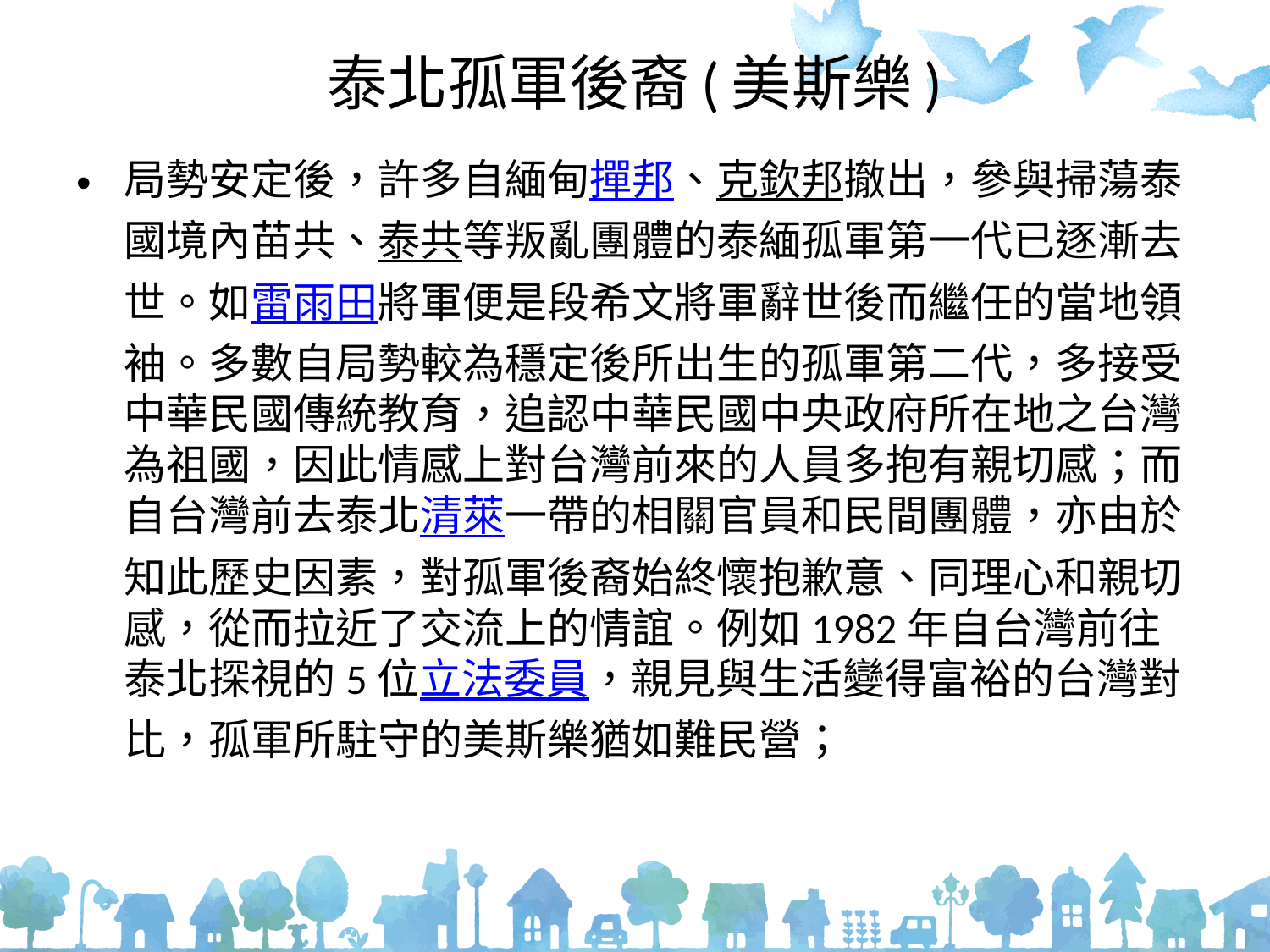

# 泰北孤軍後裔(美斯樂)
局勢安定後，許多自緬甸撣邦、克欽邦撤出，參與掃蕩泰國境內苗共、泰共等叛亂團體的泰緬孤軍第一代已逐漸去世。如雷雨田將軍便是段希文將軍辭世後而繼任的當地領袖。多數自局勢較為穩定後所出生的孤軍第二代，多接受中華民國傳統教育，追認中華民國中央政府所在地之台灣為祖國，因此情感上對台灣前來的人員多抱有親切感；而自台灣前去泰北清萊一帶的相關官員和民間團體，亦由於知此歷史因素，對孤軍後裔始終懷抱歉意、同理心和親切感，從而拉近了交流上的情誼。例如1982年自台灣前往泰北探視的5位立法委員，親見與生活變得富裕的台灣對比，孤軍所駐守的美斯樂猶如難民營；